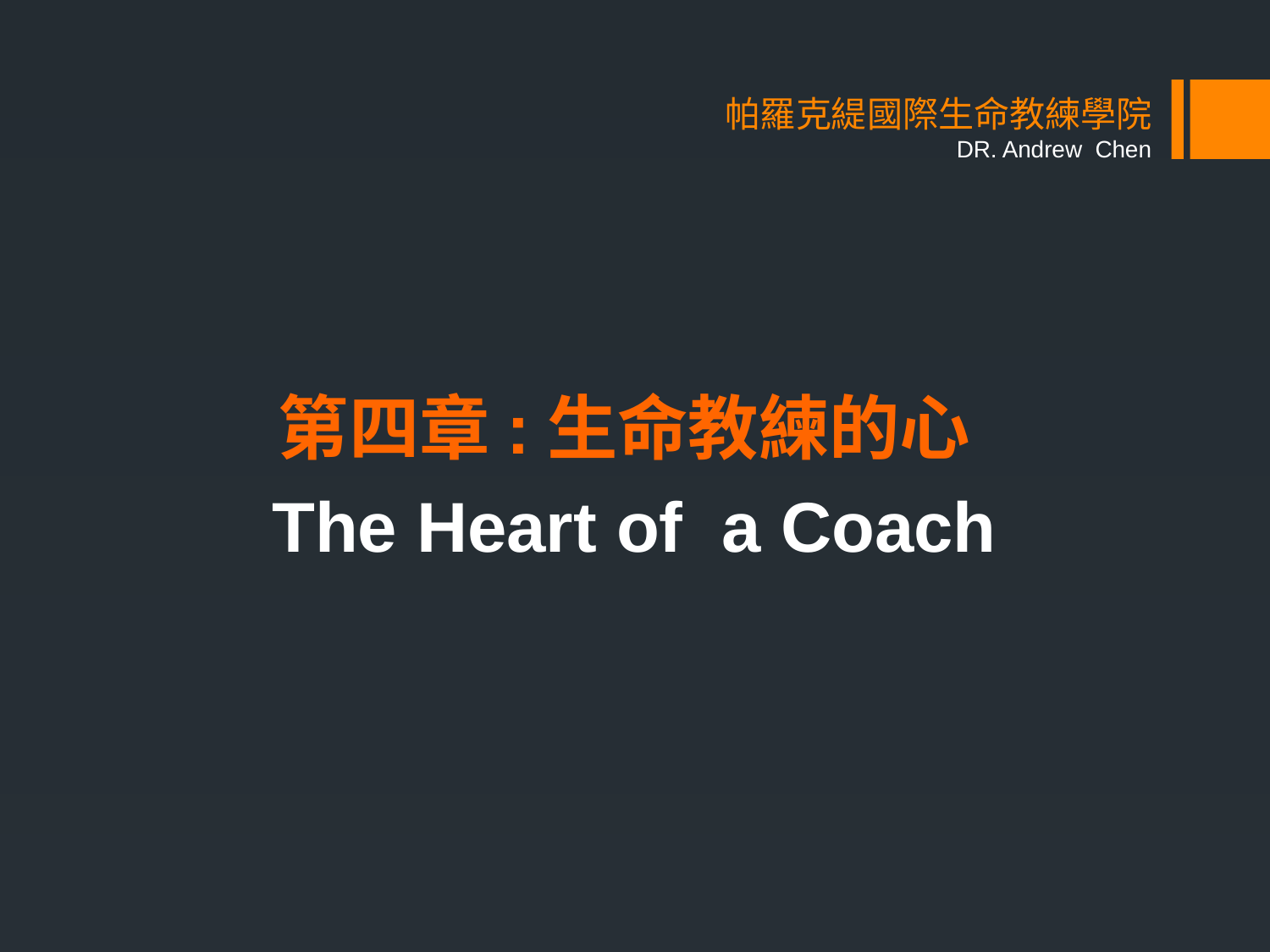

# 帕羅克緹國際生命教練學院 DR. Andrew  Chen

第四章:生命教練的心
 The Heart of  a Coach